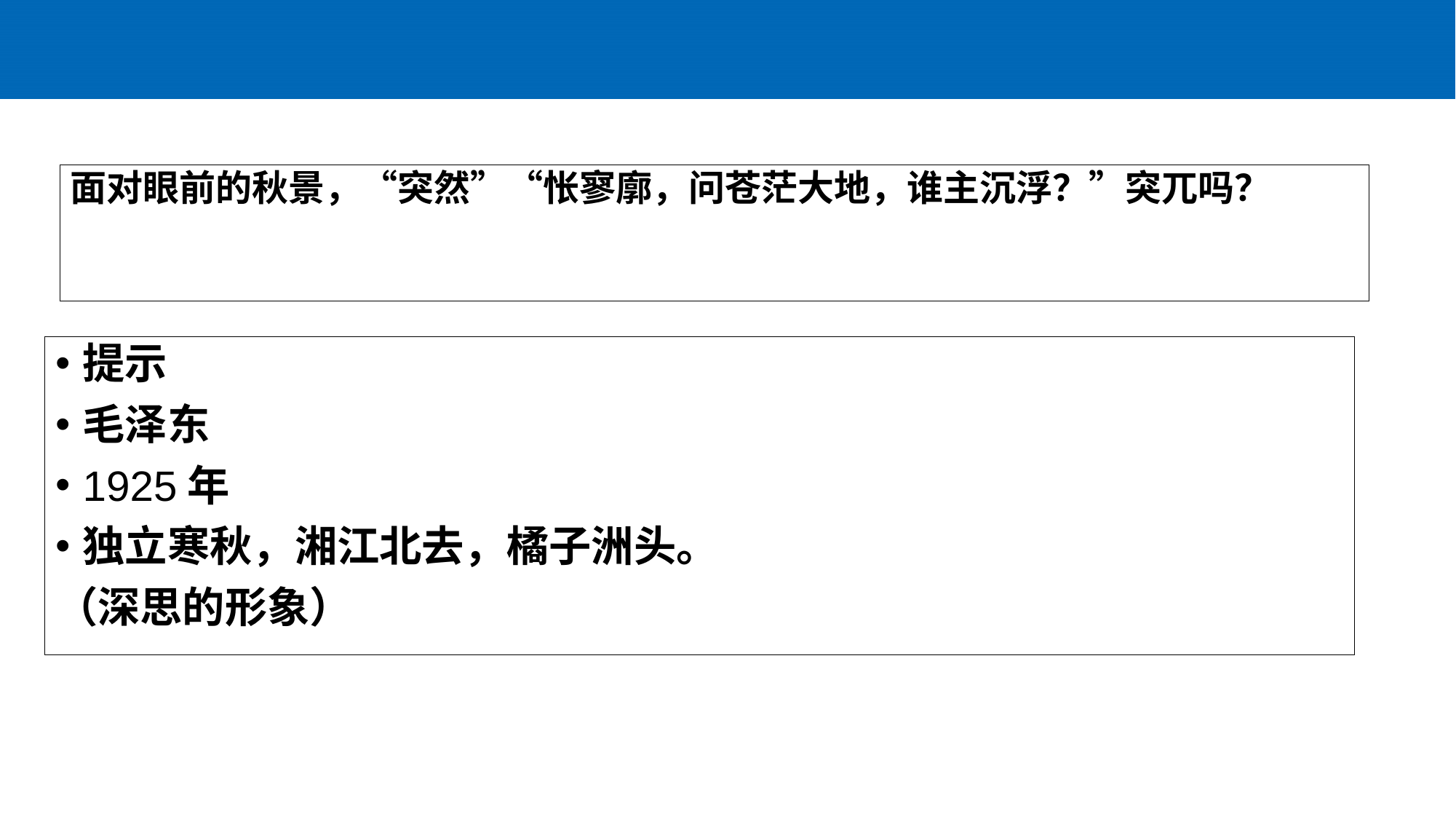

面对眼前的秋景，“突然”“怅寥廓，问苍茫大地，谁主沉浮？”突兀吗？
提示
毛泽东
1925年
独立寒秋，湘江北去，橘子洲头。
（深思的形象）